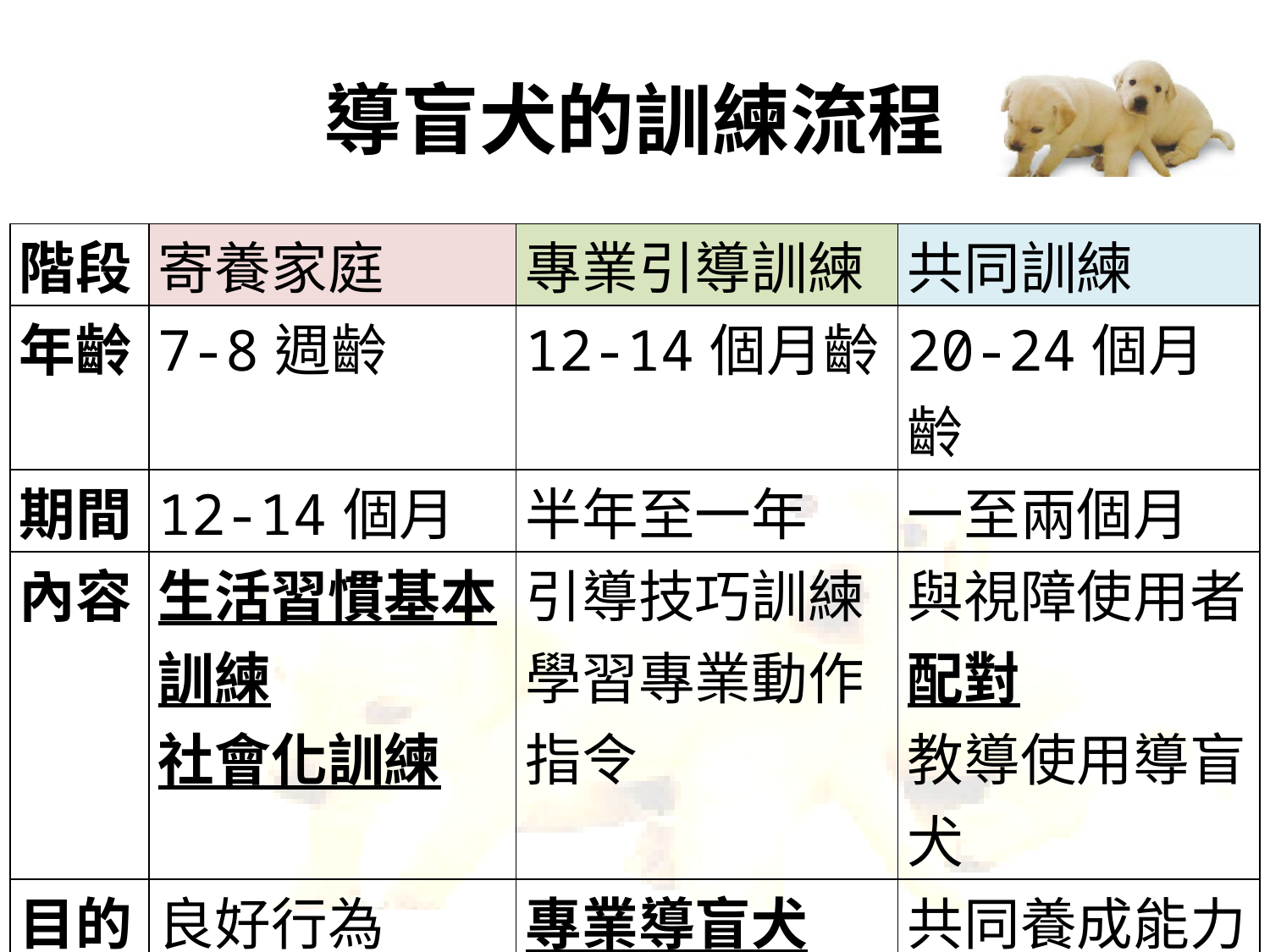

# 導盲犬的訓練流程
| 階段 | 寄養家庭 | 專業引導訓練 | 共同訓練 |
| --- | --- | --- | --- |
| 年齡 | 7-8週齡 | 12-14個月齡 | 20-24個月齡 |
| 期間 | 12-14個月 | 半年至一年 | 一至兩個月 |
| 內容 | 生活習慣基本訓練 社會化訓練 | 引導技巧訓練 學習專業動作指令 | 與視障使用者配對 教導使用導盲犬 |
| 目的 | 良好行為 溫馴性格 | 專業導盲犬 | 共同養成能力默契 |